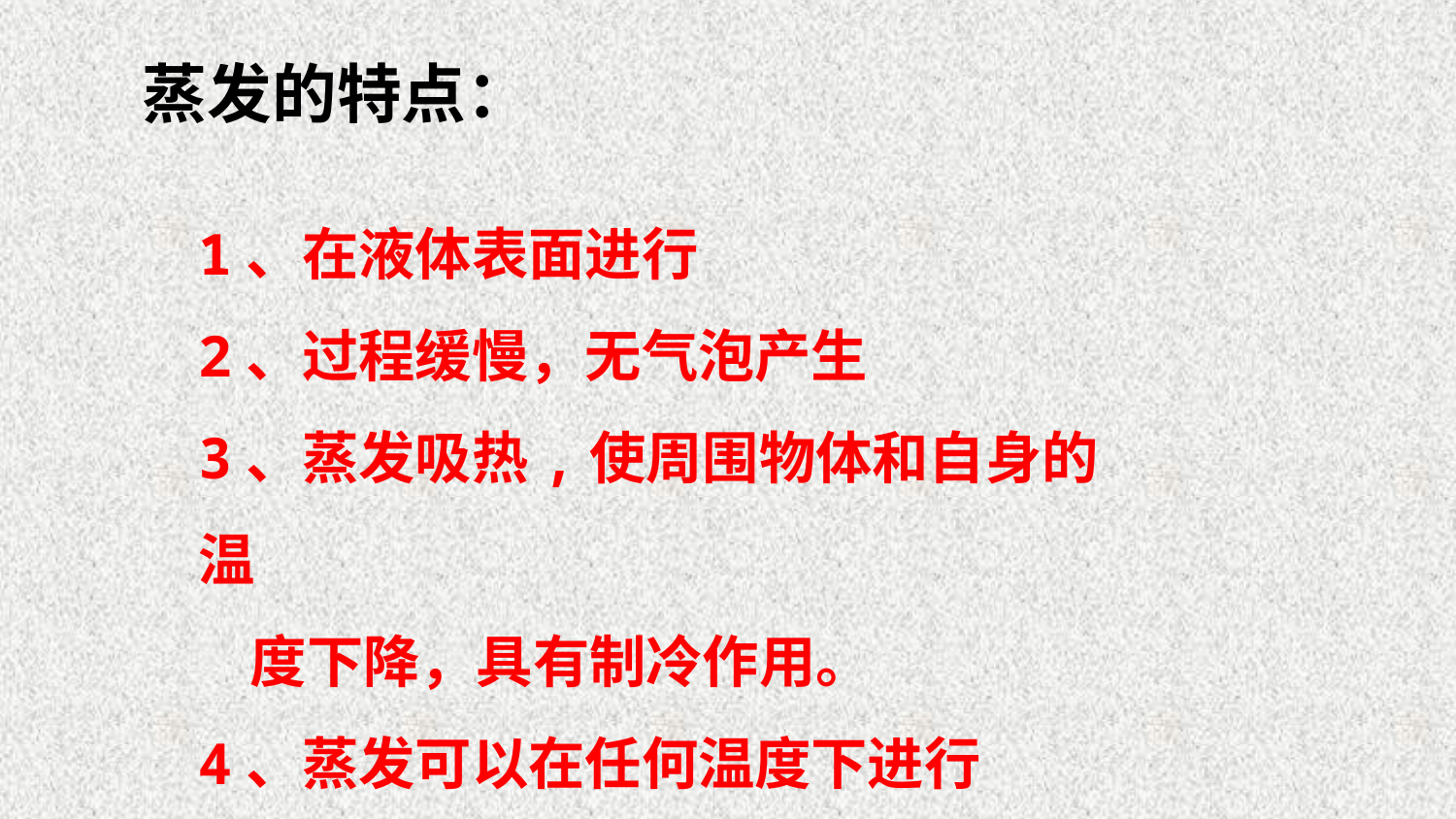

蒸发的特点：
1、在液体表面进行
2、过程缓慢，无气泡产生
3、蒸发吸热,使周围物体和自身的温
   度下降，具有制冷作用。
4、蒸发可以在任何温度下进行